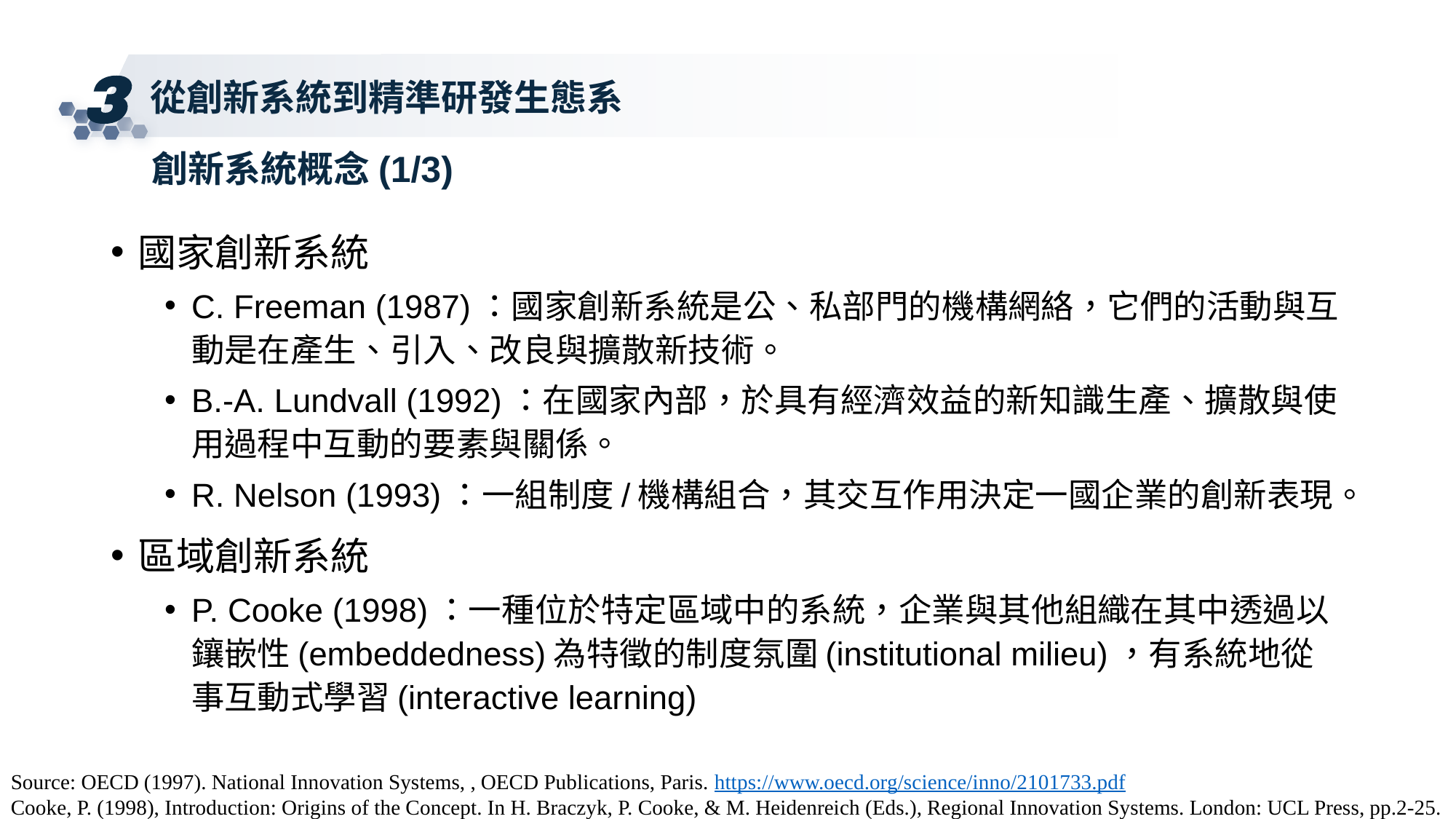

3

從創新系統到精準研發生態系
創新系統概念(1/3)
國家創新系統
C. Freeman (1987)：國家創新系統是公、私部門的機構網絡，它們的活動與互動是在產生、引入、改良與擴散新技術。
B.-A. Lundvall (1992)：在國家內部，於具有經濟效益的新知識生產、擴散與使用過程中互動的要素與關係。
R. Nelson (1993)：一組制度/機構組合，其交互作用決定一國企業的創新表現。
區域創新系統
P. Cooke (1998)：一種位於特定區域中的系統，企業與其他組織在其中透過以鑲嵌性(embeddedness)為特徵的制度氛圍(institutional milieu)，有系統地從事互動式學習(interactive learning)
Source: OECD (1997). National Innovation Systems, , OECD Publications, Paris. https://www.oecd.org/science/inno/2101733.pdf
Cooke, P. (1998), Introduction: Origins of the Concept. In H. Braczyk, P. Cooke, & M. Heidenreich (Eds.), Regional Innovation Systems. London: UCL Press, pp.2-25.